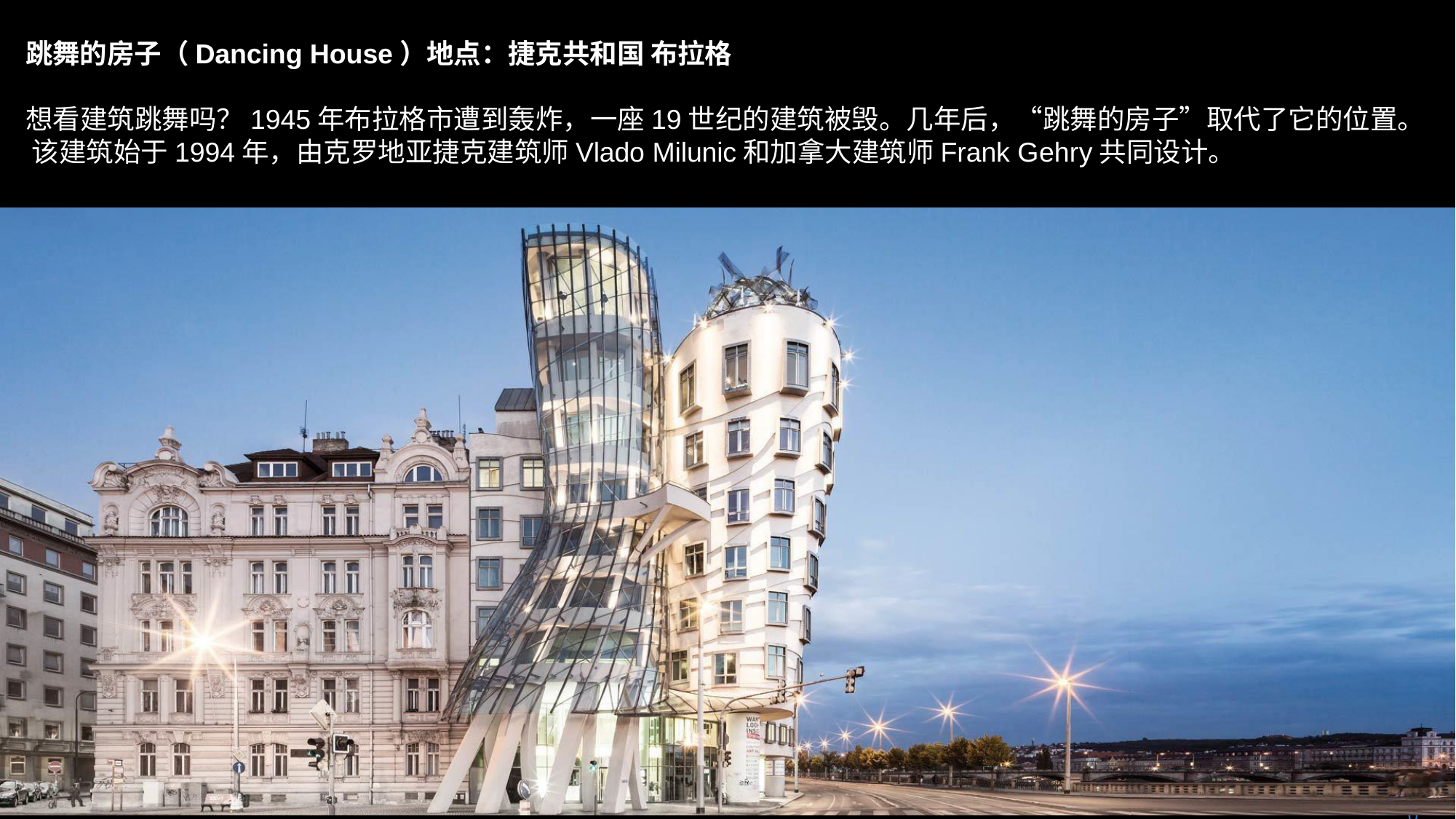

跳舞的房子（Dancing House）地点：捷克共和国 布拉格
想看建筑跳舞吗？1945年布拉格市遭到轰炸，一座19世纪的建筑被毁。几年后，“跳舞的房子”取代了它的位置。 该建筑始于1994年，由克罗地亚捷克建筑师Vlado Milunic和加拿大建筑师Frank Gehry共同设计。

40